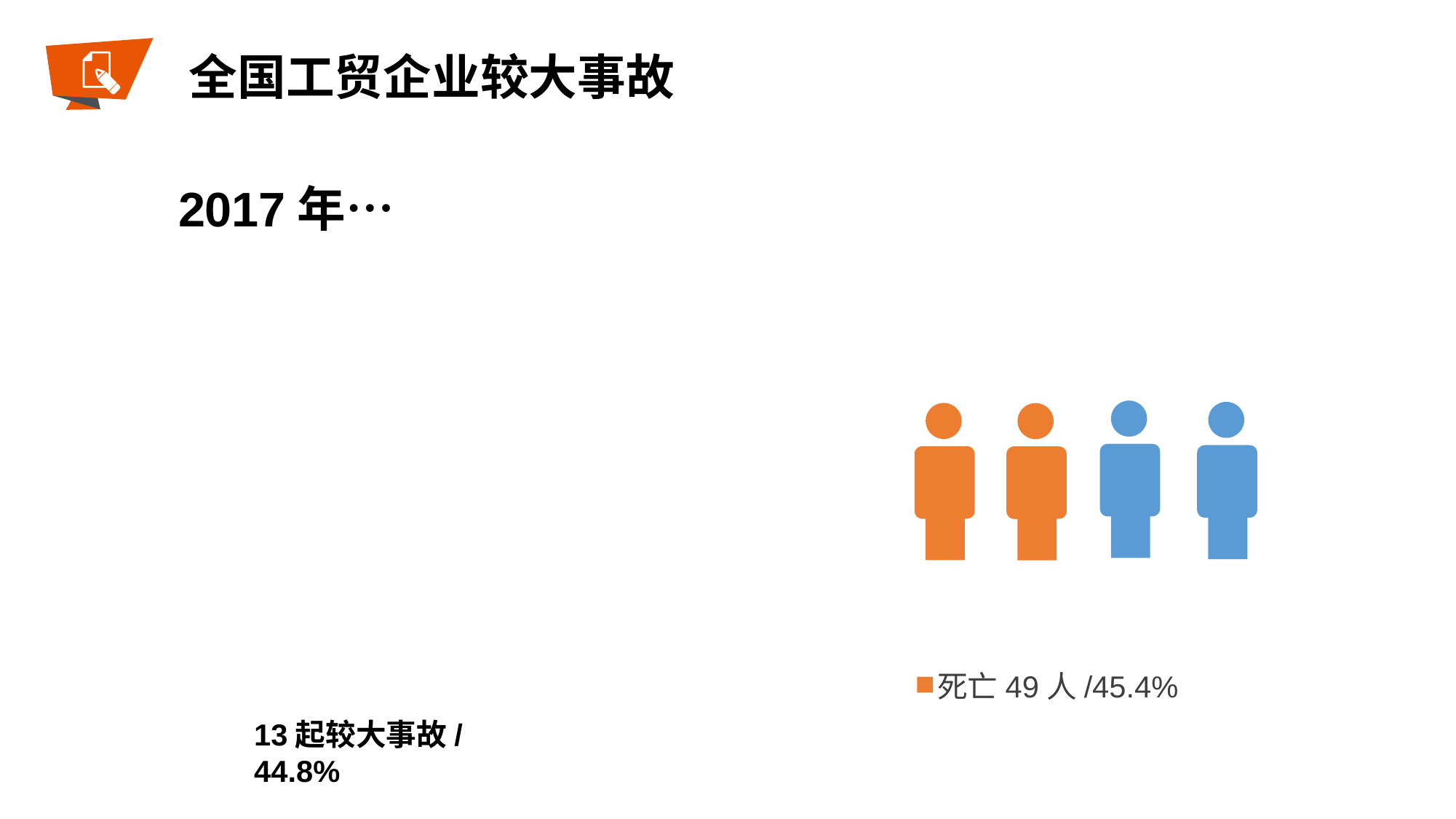

全国工贸企业较大事故

### Chart

| Category |
|---|
有限空间作业较大事故
2017年…

死亡49人/45.4%

13起较大事故/44.8%